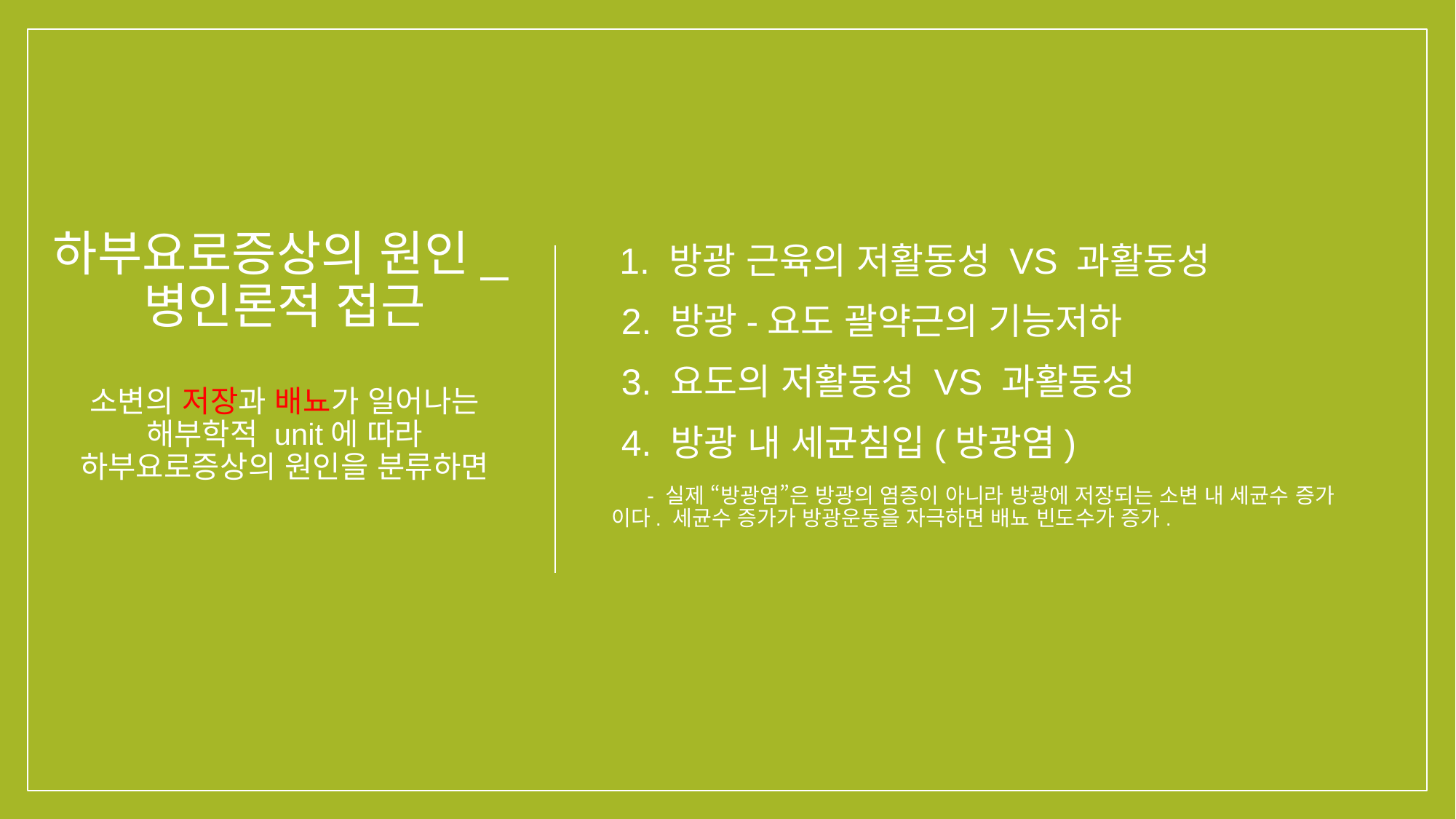

# 하부요로증상의 원인_병인론적 접근 소변의 저장과 배뇨가 일어나는 해부학적 unit에 따라 하부요로증상의 원인을 분류하면
 1. 방광 근육의 저활동성 VS 과활동성
 2. 방광-요도 괄약근의 기능저하
 3. 요도의 저활동성 VS 과활동성
 4. 방광 내 세균침입(방광염)
      - 실제 “방광염”은 방광의 염증이 아니라 방광에 저장되는 소변 내 세균수 증가 이다. 세균수 증가가 방광운동을 자극하면 배뇨 빈도수가 증가.